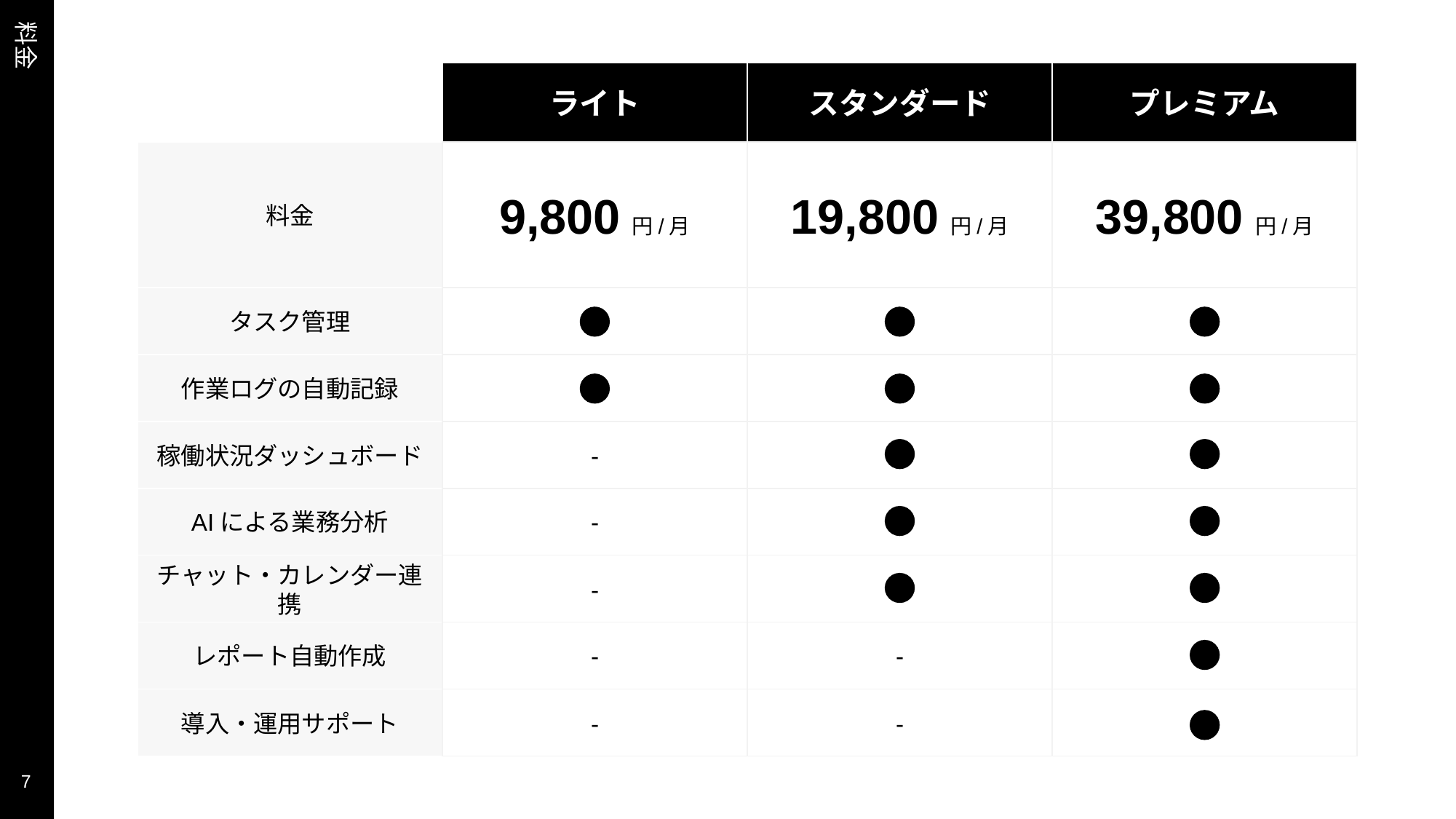

料金
ライト
スタンダード
プレミアム
料金
9,800円/月
19,800円/月
39,800円/月
タスク管理

作業ログの自動記録

稼働状況ダッシュボード
-

AIによる業務分析
-

チャット・カレンダー連携
-

レポート自動作成
-
-

導入・運用サポート
-
-

7